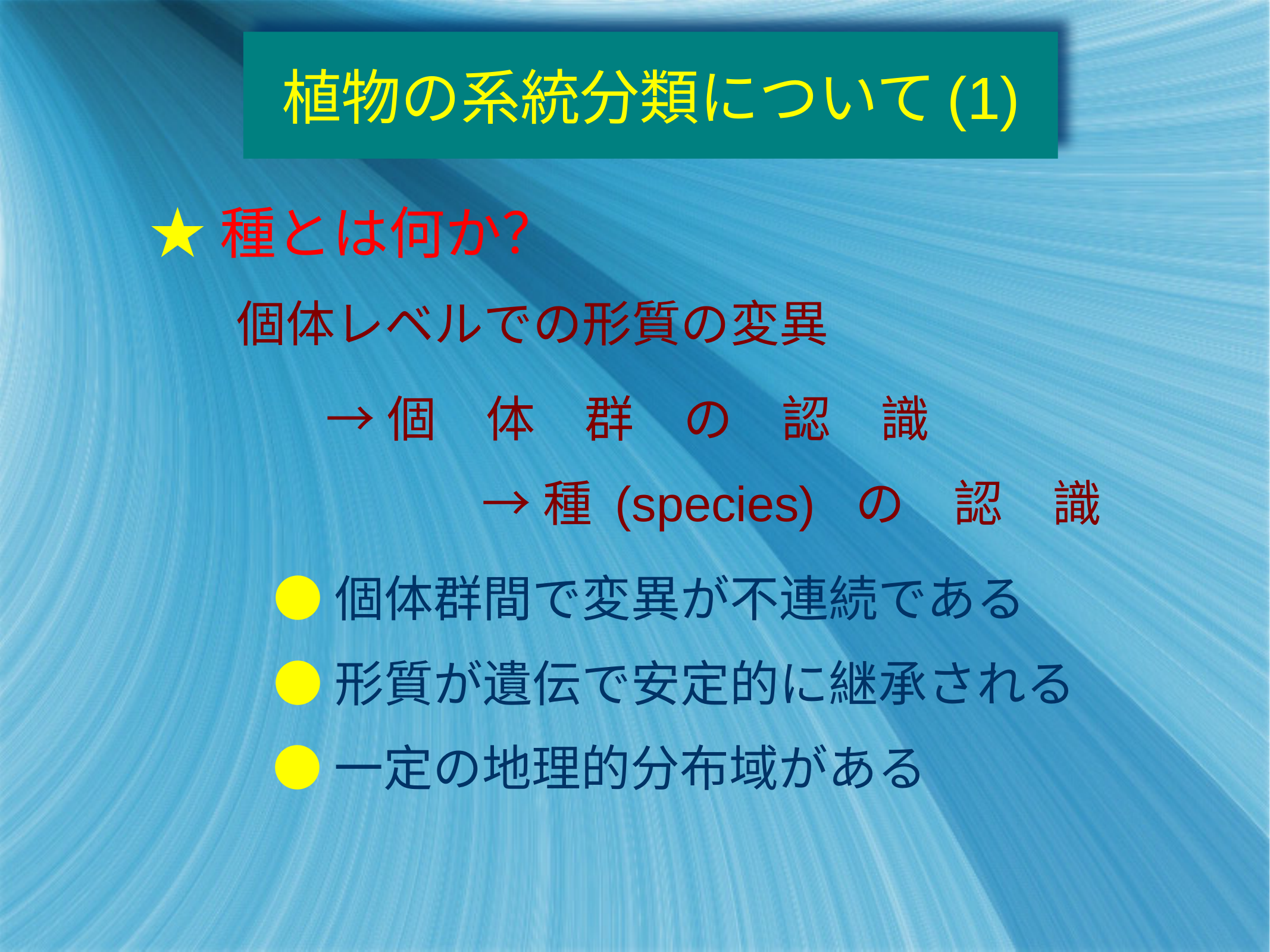

植物の系統分類について(1)
★種とは何か？
個体レベルでの形質の変異
→個　体　群　の　認　識
→種 (species)  の　認　識
●個体群間で変異が不連続である
●形質が遺伝で安定的に継承される
●一定の地理的分布域がある